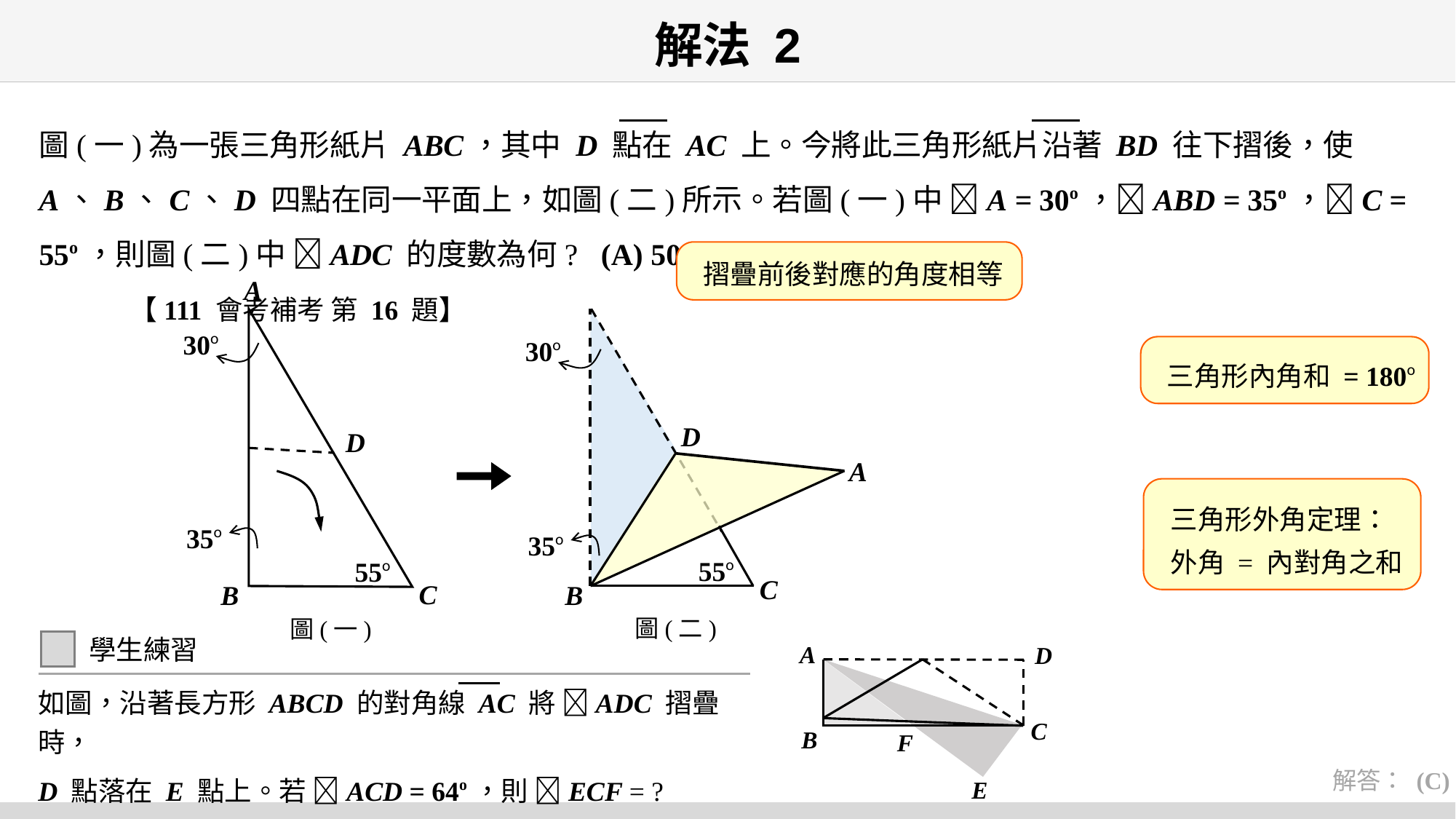

# 解法 2
圖(一)為一張三角形紙片 ABC，其中 D 點在 AC 上。今將此三角形紙片沿著 BD 往下摺後，使 A、B、C、D 四點在同一平面上，如圖(二)所示。若圖(一)中 ∠A = 30o，∠ABD = 35o，∠C = 55o，則圖(二)中 ∠ADC 的度數為何?   (A) 50   (B) 55   (C) 60   (D) 65                                                                   【111 會考補考 第 16 題】
摺疊前後對應的角度相等
A

30o
30o
三角形內角和 = 180o

D
D
A

三角形外角定理：
外角 = 內對角之和
35o
35o

55o
55o
C
C
B
B
圖(二)
圖(一)
學生練習

如圖，沿著長方形 ABCD 的對角線 AC 將 ΔADC 摺疊時，
D 點落在 E 點上。若 ∠ACD = 64o，則 ∠ECF = ?
(A) 26   (B) 32   (C) 38   (D) 44
解答： (C)
A
D

C
B
F
E